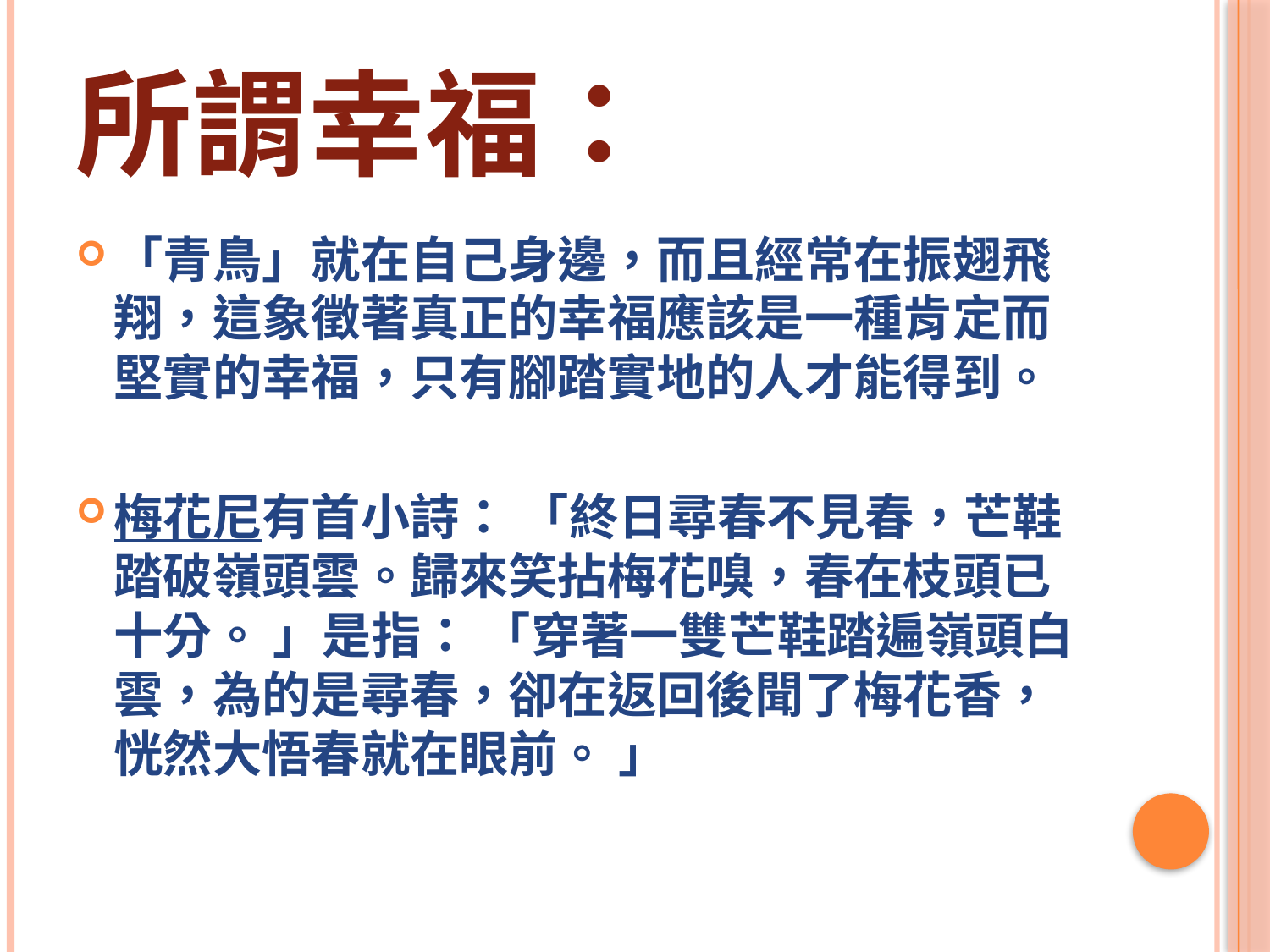

# 所謂幸福：
「青鳥」就在自己身邊，而且經常在振翅飛翔，這象徵著真正的幸福應該是一種肯定而堅實的幸福，只有腳踏實地的人才能得到。

梅花尼有首小詩： 「終日尋春不見春，芒鞋踏破嶺頭雲。歸來笑拈梅花嗅，春在枝頭已十分。 」是指： 「穿著一雙芒鞋踏遍嶺頭白雲，為的是尋春，卻在返回後聞了梅花香，恍然大悟春就在眼前。 」